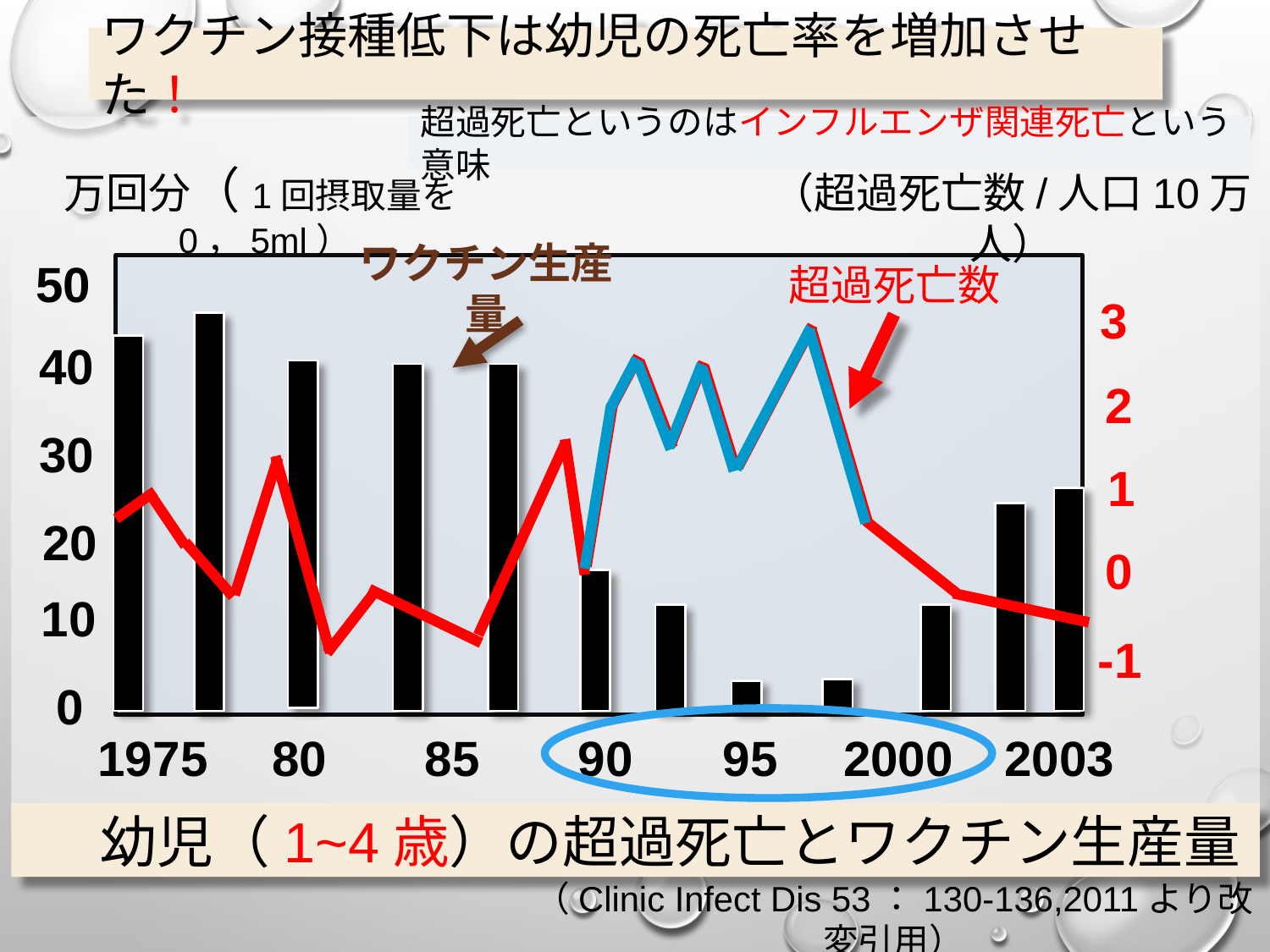

ワクチン接種低下は幼児の死亡率を増加させた！
超過死亡というのはインフルエンザ関連死亡という意味

万回分（1回摂取量を0，5ml）
（超過死亡数/人口10万人）

50
超過死亡数

ワクチン生産量
3

40
2
30
1
20
0
10
-1
0
1975
80
85
90
95
2000
2003
     幼児（1~4歳）の超過死亡とワクチン生産量
（Clinic Infect Dis 53：130-136,2011より改変引用）